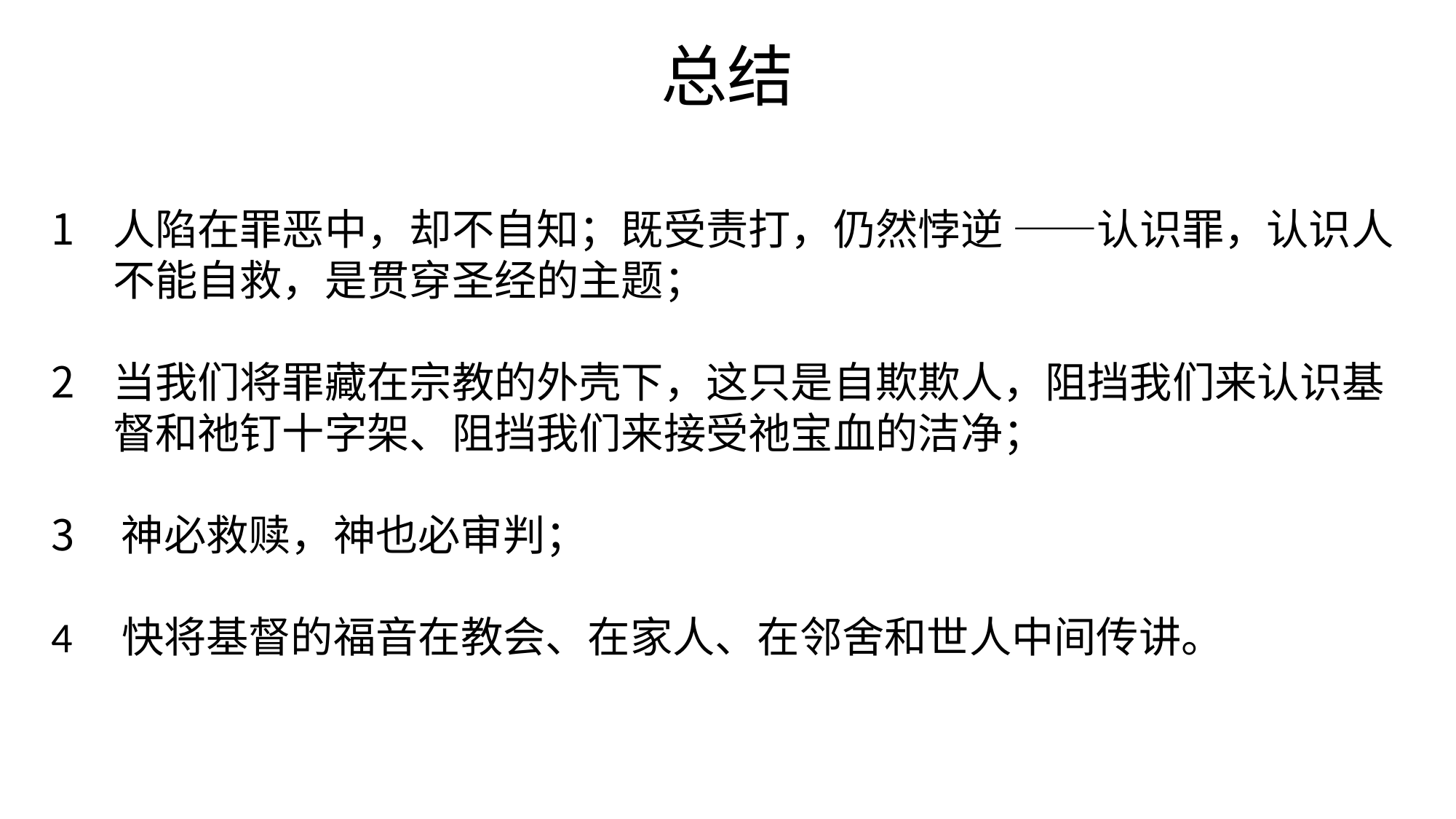

# 总结

人陷在罪恶中，却不自知；既受责打，仍然悖逆 ——认识罪，认识人不能自救，是贯穿圣经的主题；

当我们将罪藏在宗教的外壳下，这只是自欺欺人，阻挡我们来认识基督和祂钉十字架、阻挡我们来接受祂宝血的洁净；

  神必救赎，神也必审判；

4    快将基督的福音在教会、在家人、在邻舍和世人中间传讲。